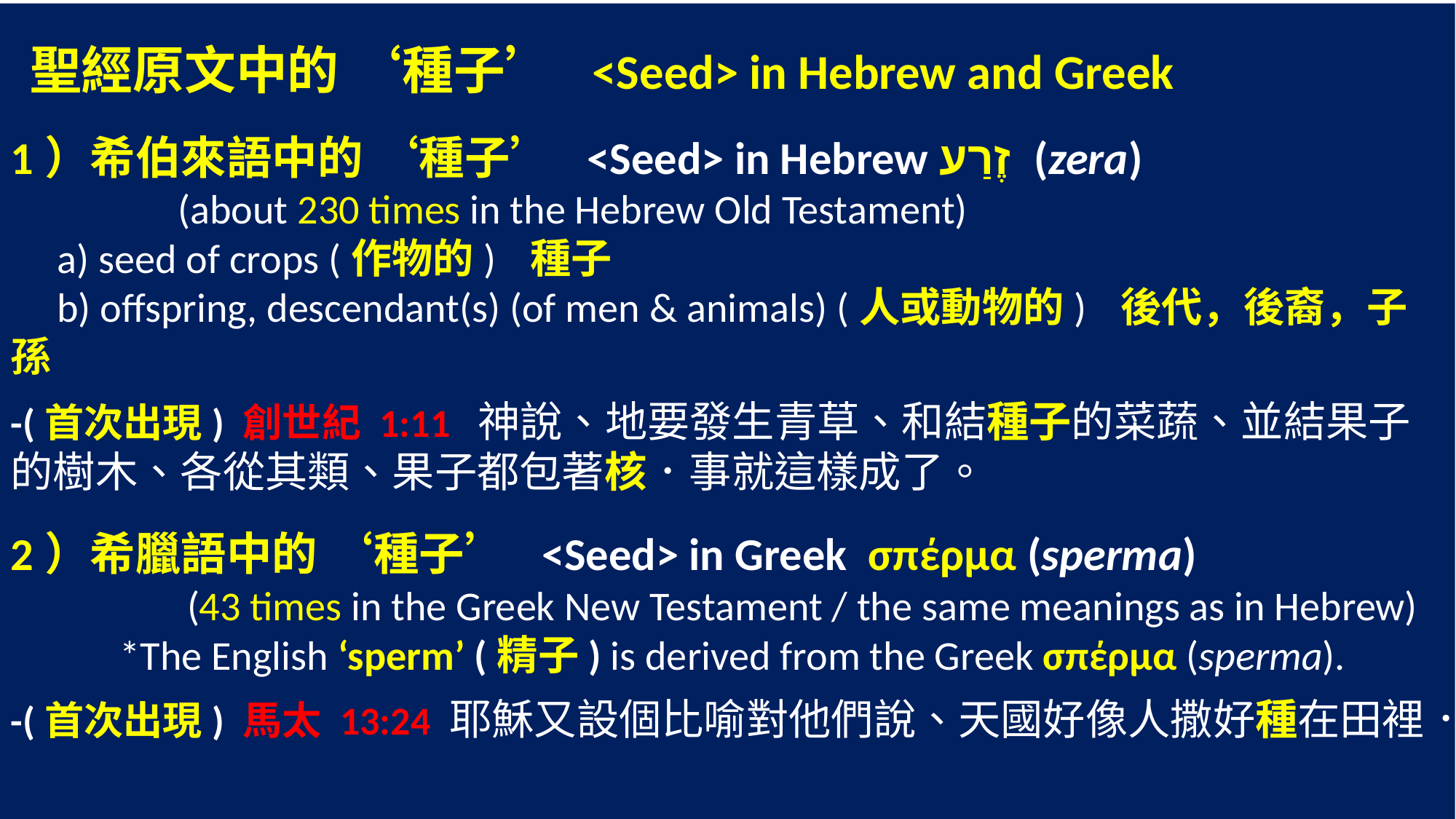

聖經原文中的 ‘種子’  <Seed> in Hebrew and Greek

1）希伯來語中的 ‘種子’  <Seed> in Hebrew זֶרַע  (zera)
                  (about 230 times in the Hebrew Old Testament)
     a) seed of crops (作物的) 種子
     b) offspring, descendant(s) (of men & animals) (人或動物的) 後代，後裔，子孫

-(首次出現) 創世紀 1:11  神說、地要發生青草、和結種子的菜蔬、並結果子的樹木、各從其類、果子都包著核．事就這樣成了。

2）希臘語中的 ‘種子’  <Seed> in Greek  σπέρμα (sperma)
                   (43 times in the Greek New Testament / the same meanings as in Hebrew)
	*The English ‘sperm’ (精子) is derived from the Greek σπέρμα (sperma).

-(首次出現) 馬太 13:24 耶穌又設個比喻對他們說、天國好像人撒好種在田裡．